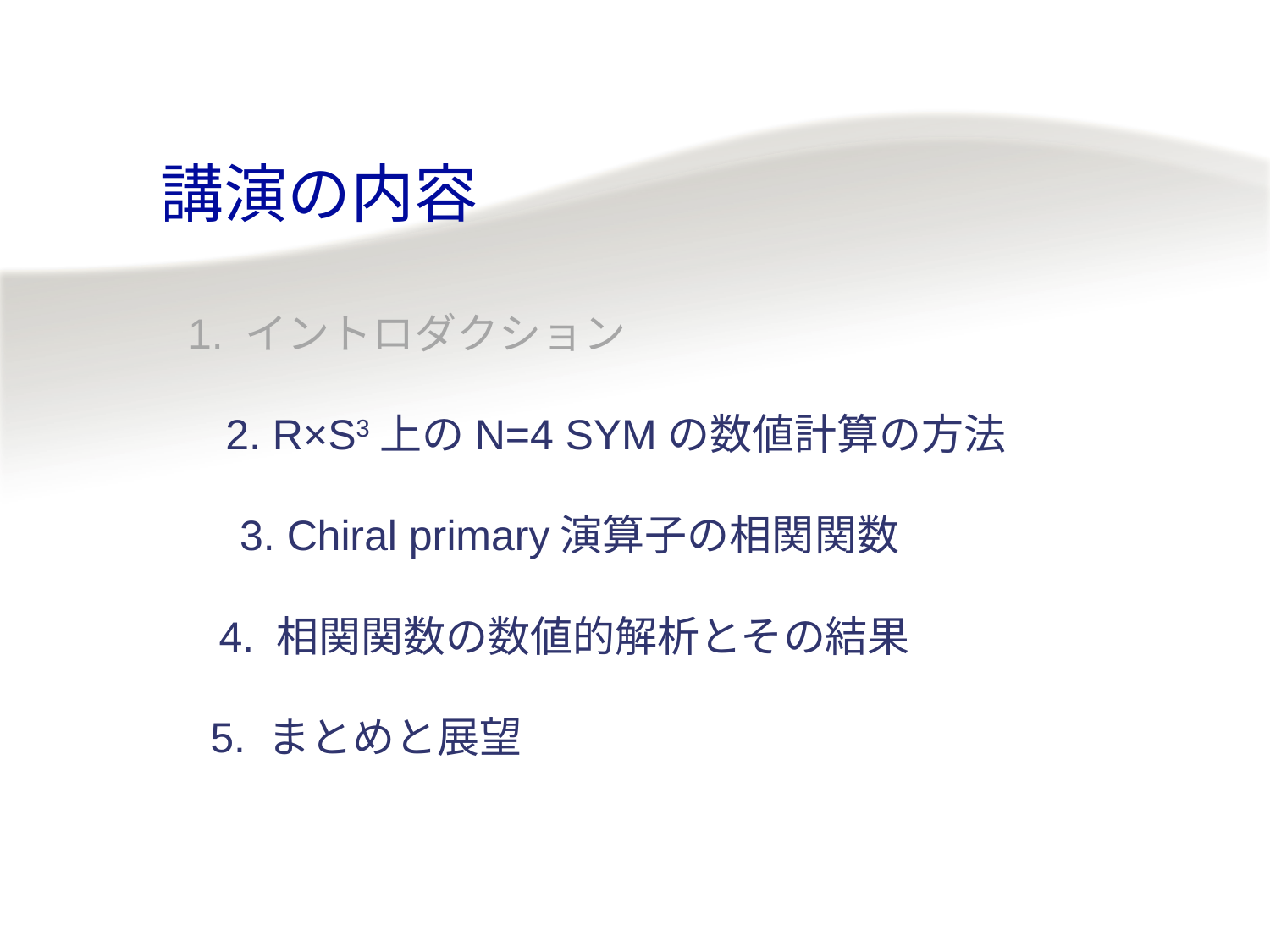

# 講演の内容
1. イントロダクション
2. R×S3上のN=4 SYMの数値計算の方法
3. Chiral primary演算子の相関関数
4. 相関関数の数値的解析とその結果
5. まとめと展望